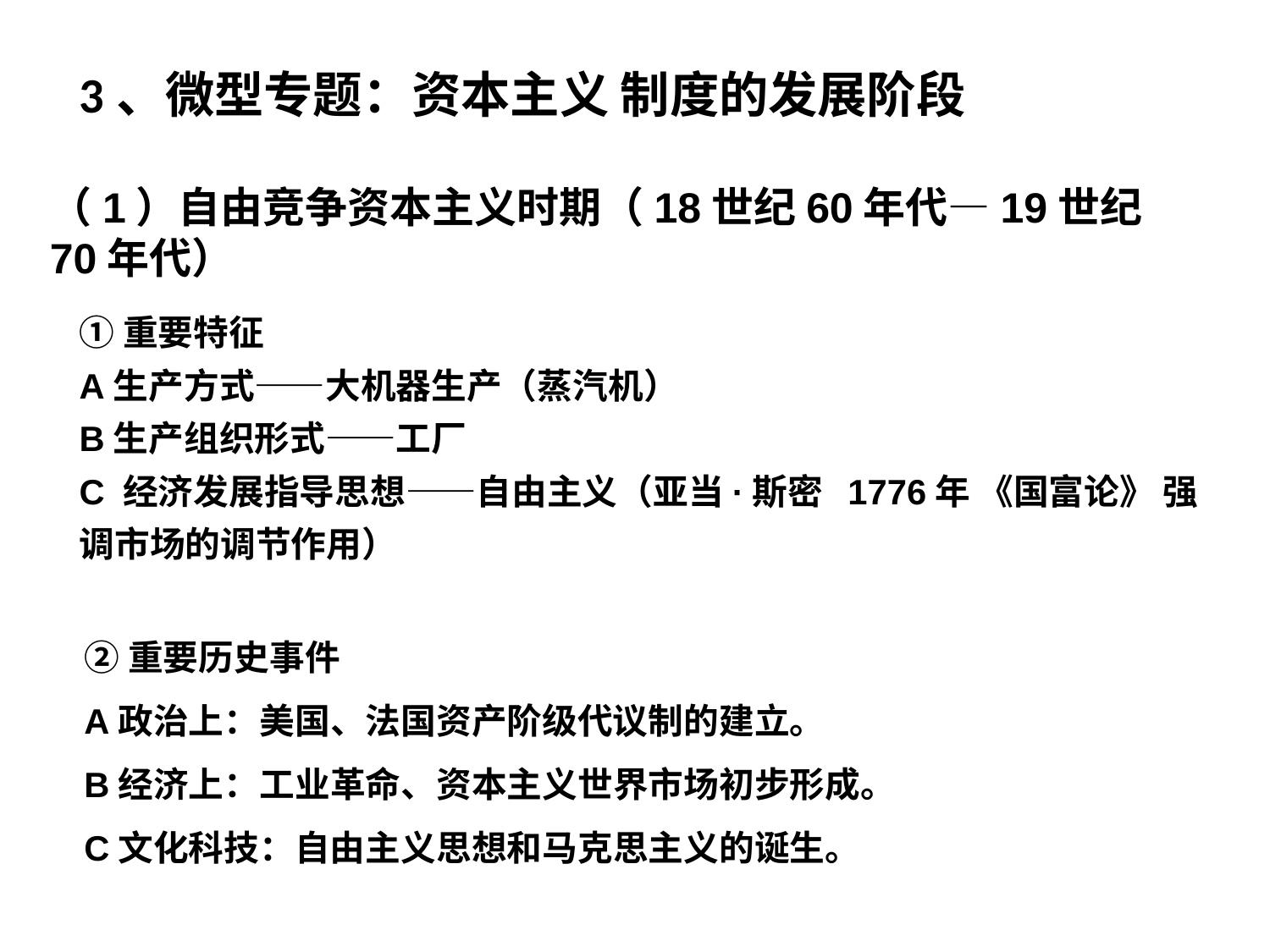

3、微型专题：资本主义 制度的发展阶段
（1）自由竞争资本主义时期（18世纪60年代—19世纪70年代）
①重要特征
A生产方式——大机器生产（蒸汽机）
B生产组织形式——工厂
C 经济发展指导思想——自由主义（亚当·斯密  1776年 《国富论》 强调市场的调节作用）
②重要历史事件
A政治上：美国、法国资产阶级代议制的建立。
B经济上：工业革命、资本主义世界市场初步形成。
C文化科技：自由主义思想和马克思主义的诞生。